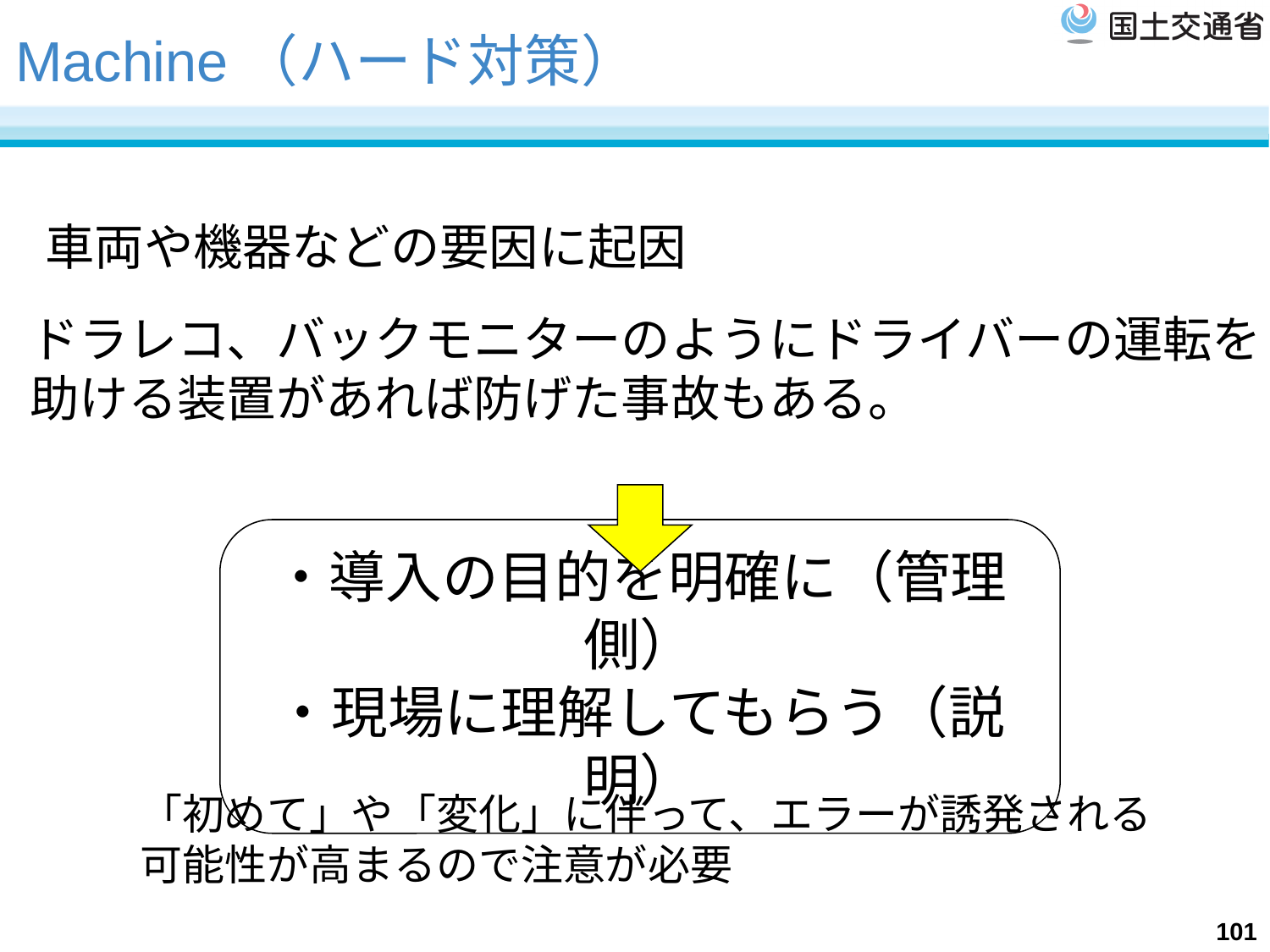

# Machine（ハード対策）
車両や機器などの要因に起因
ドラレコ、バックモニターのようにドライバーの運転を
助ける装置があれば防げた事故もある。

・導入の目的を明確に（管理側）
・現場に理解してもらう（説明）
「初めて」や「変化」に伴って、エラーが誘発される
可能性が高まるので注意が必要
101